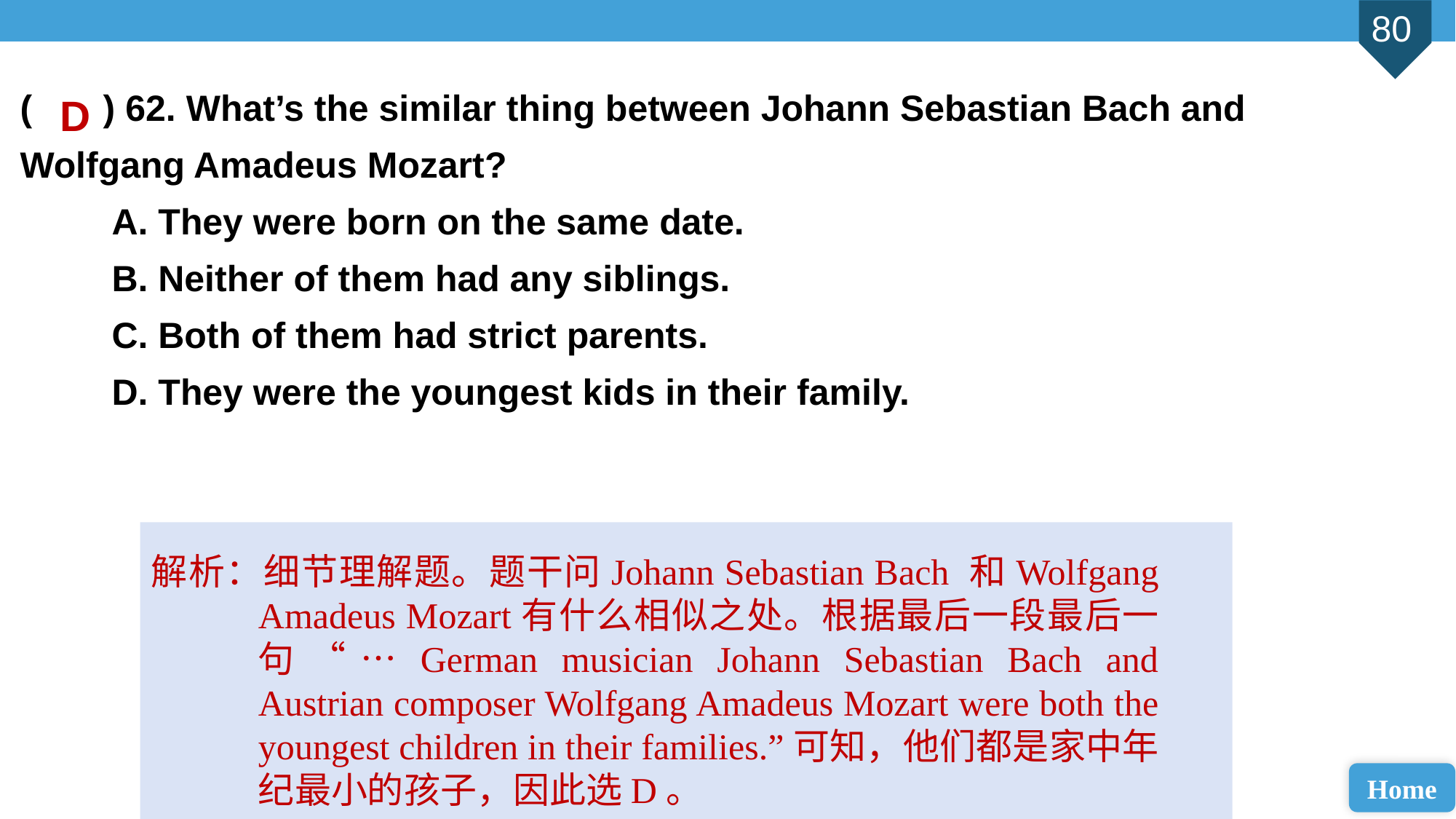

(       ) 62. What’s the similar thing between Johann Sebastian Bach and 	Wolfgang Amadeus Mozart?
         A. They were born on the same date.
         B. Neither of them had any siblings.
         C. Both of them had strict parents.
         D. They were the youngest kids in their family.
D

解析：细节理解题。题干问Johann Sebastian Bach 和Wolfgang Amadeus Mozart有什么相似之处。根据最后一段最后一句“…German musician Johann Sebastian Bach and Austrian composer Wolfgang Amadeus Mozart were both the youngest children in their families.”可知，他们都是家中年纪最小的孩子，因此选D。